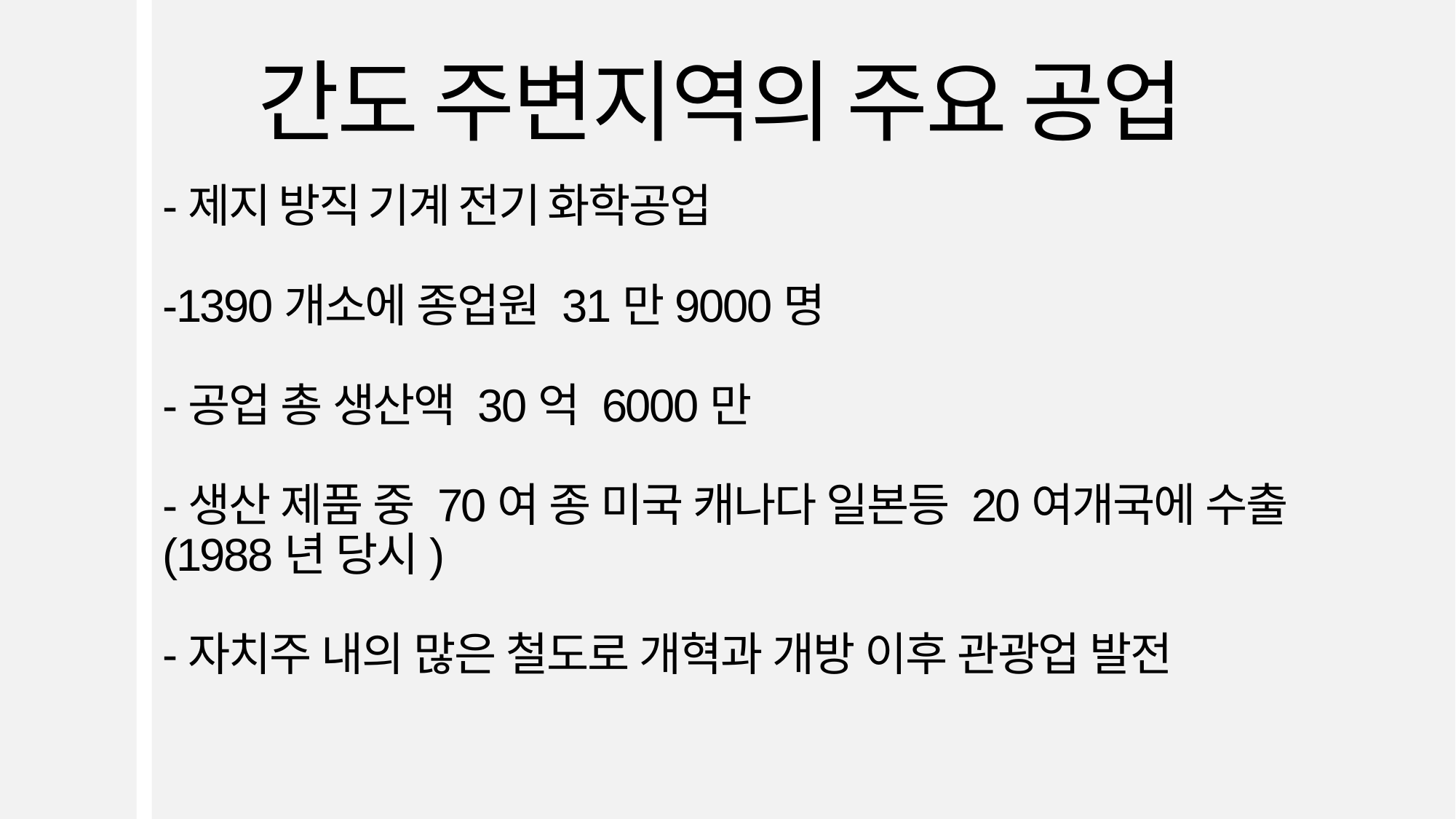

간도 주변지역의 주요 공업
-제지 방직 기계 전기 화학공업

-1390개소에 종업원 31만9000명

-공업 총 생산액 30억 6000만

-생산 제품 중 70여 종 미국 캐나다 일본등 20여개국에 수출
(1988년 당시)

-자치주 내의 많은 철도로 개혁과 개방 이후 관광업 발전